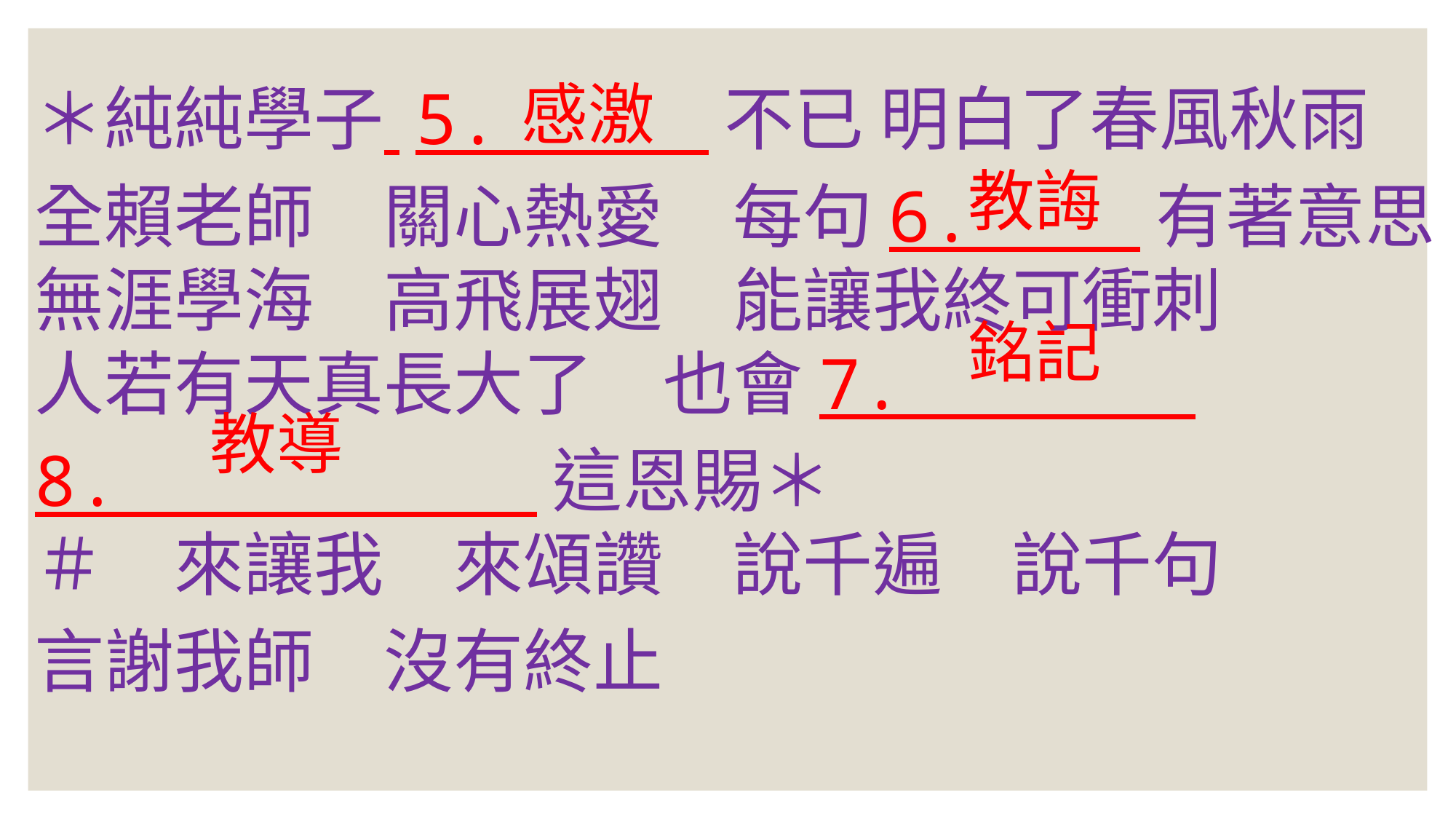

感激
＊純純學子 5.     不已 明白了春風秋雨
全賴老師　關心熱愛　每句6.    有著意思
無涯學海　高飛展翅　能讓我終可衝刺
人若有天真長大了　也會7.       這恩賜
8.          這恩賜＊
＃　來讓我　來頌讚　說千遍　說千句
言謝我師　沒有終止

教誨
銘記
教導